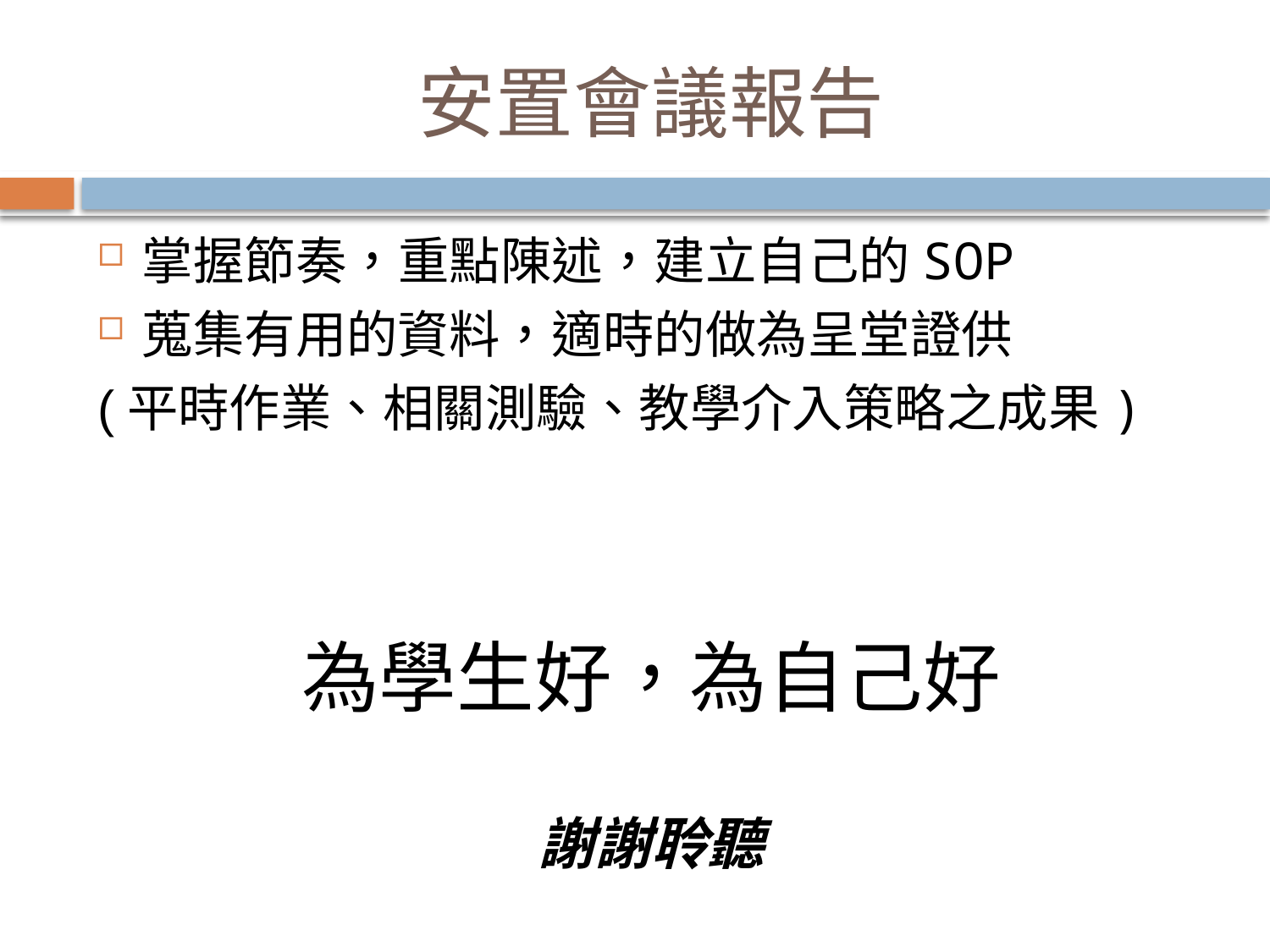

# 安置會議報告
掌握節奏，重點陳述，建立自己的SOP
蒐集有用的資料，適時的做為呈堂證供
(平時作業、相關測驗、教學介入策略之成果)

為學生好，為自己好

謝謝聆聽